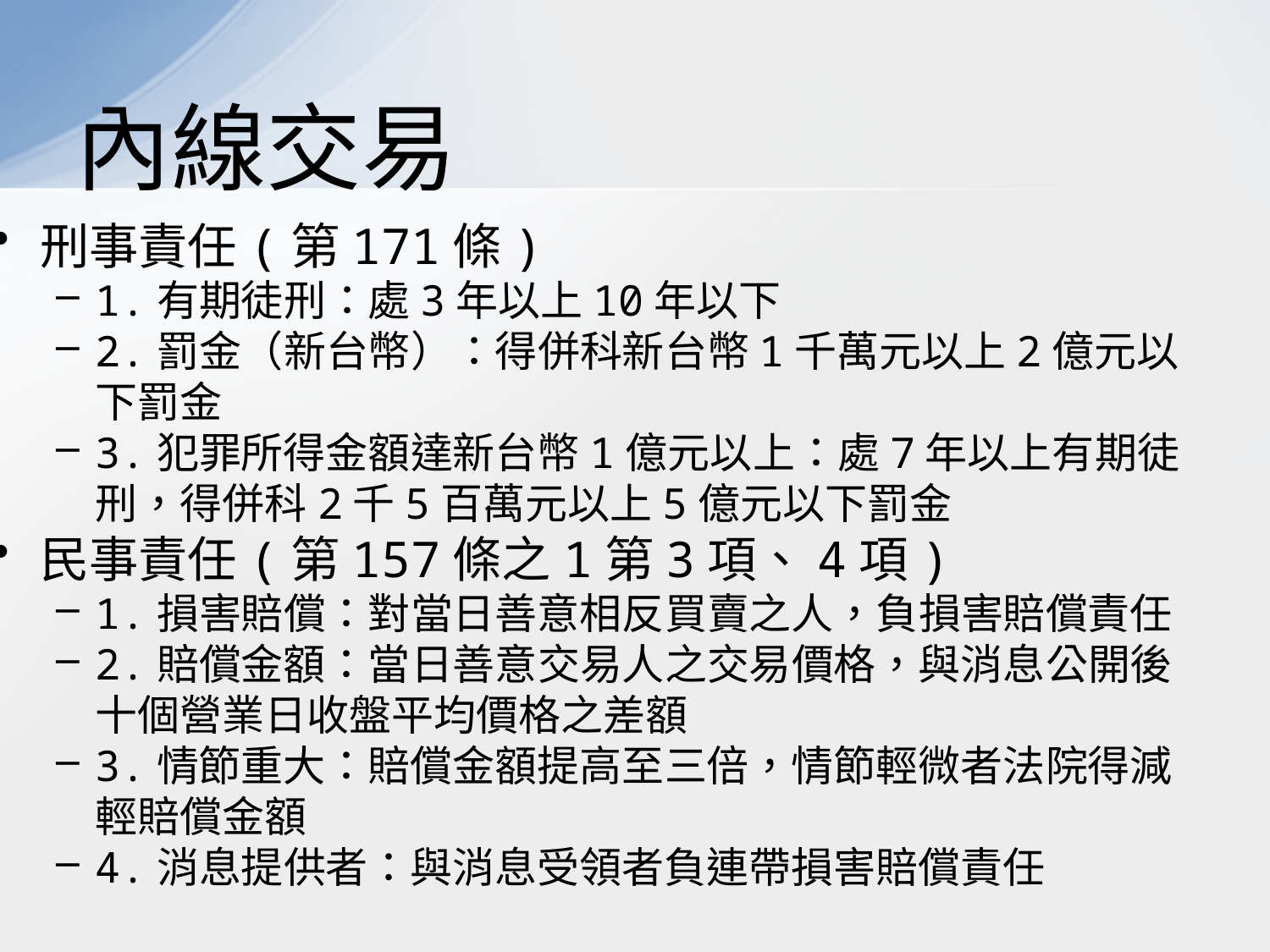

# 內線交易
刑事責任(第171條)
1.有期徒刑：處3年以上10年以下
2.罰金（新台幣）：得併科新台幣1千萬元以上2億元以下罰金
3.犯罪所得金額達新台幣1億元以上：處7年以上有期徒刑，得併科2千5百萬元以上5億元以下罰金
民事責任(第157條之1第3項、4項)
1.損害賠償：對當日善意相反買賣之人，負損害賠償責任
2.賠償金額：當日善意交易人之交易價格，與消息公開後十個營業日收盤平均價格之差額
3.情節重大：賠償金額提高至三倍，情節輕微者法院得減輕賠償金額
4.消息提供者：與消息受領者負連帶損害賠償責任